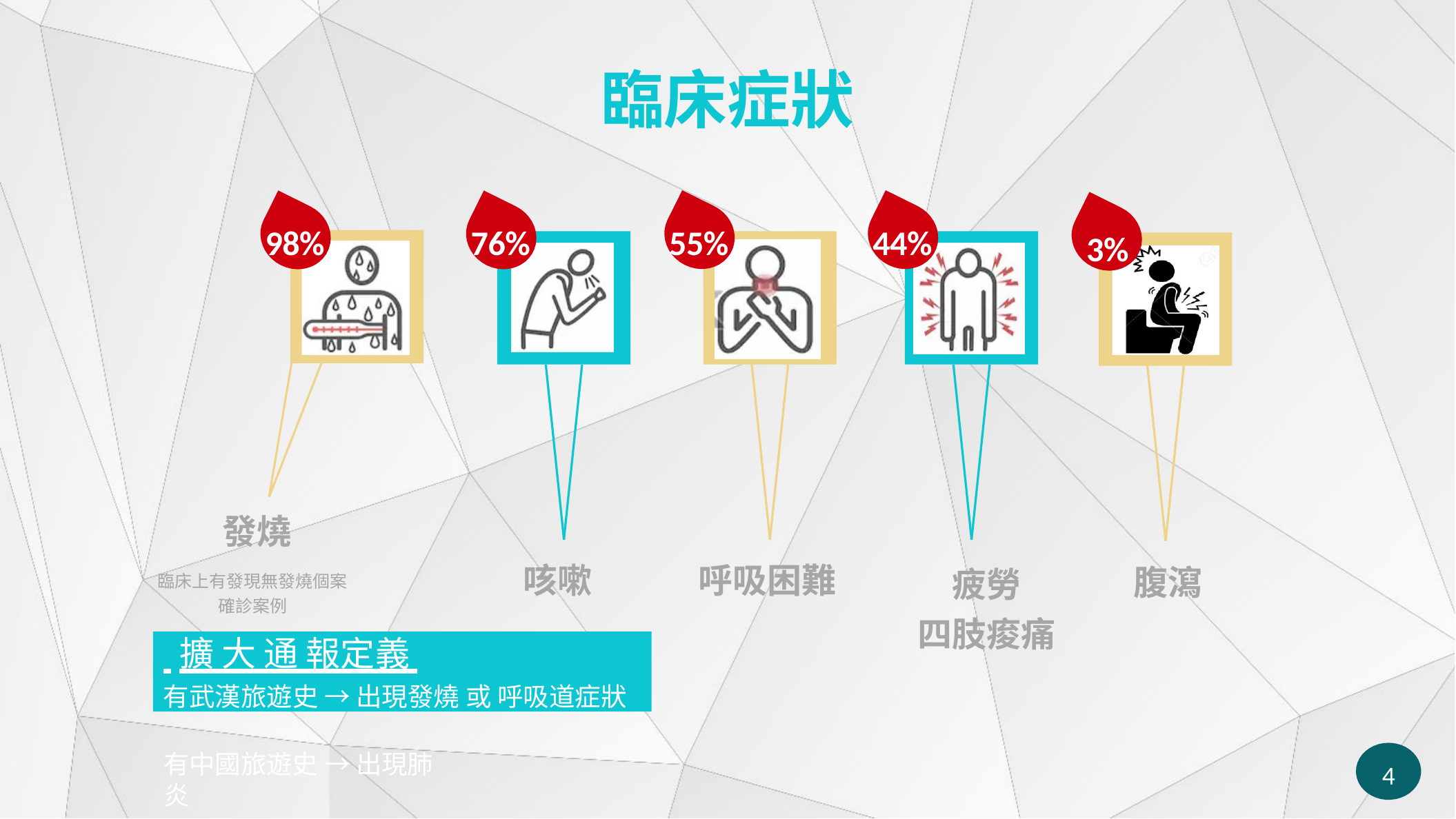

# 臨床症狀

55%
44%
98%
76%
3%

發燒
臨床上有發現無發燒個案 確診案例
咳嗽
呼吸困難
腹瀉
疲勞
四肢痠痛
 擴 大 通 報定義
有武漢旅遊史 → 出現發燒 或 呼吸道症狀

有中國旅遊史 → 出現肺炎
4